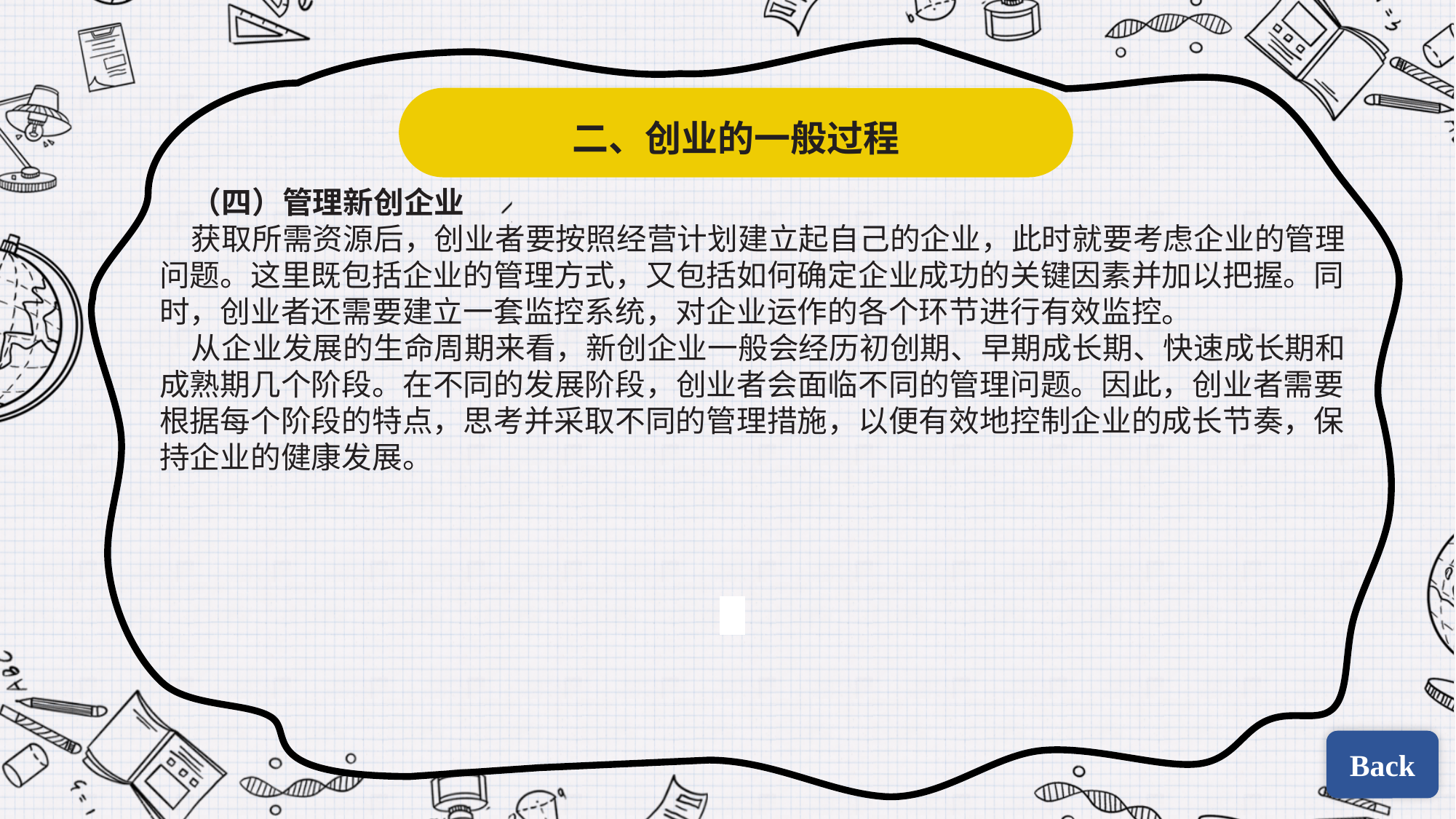

二、创业的一般过程
（四）管理新创企业
获取所需资源后，创业者要按照经营计划建立起自己的企业，此时就要考虑企业的管理问题。这里既包括企业的管理方式，又包括如何确定企业成功的关键因素并加以把握。同时，创业者还需要建立一套监控系统，对企业运作的各个环节进行有效监控。
从企业发展的生命周期来看，新创企业一般会经历初创期、早期成长期、快速成长期和成熟期几个阶段。在不同的发展阶段，创业者会面临不同的管理问题。因此，创业者需要根据每个阶段的特点，思考并采取不同的管理措施，以便有效地控制企业的成长节奏，保持企业的健康发展。
|  |  |
| --- | --- |
|  |  |

Back